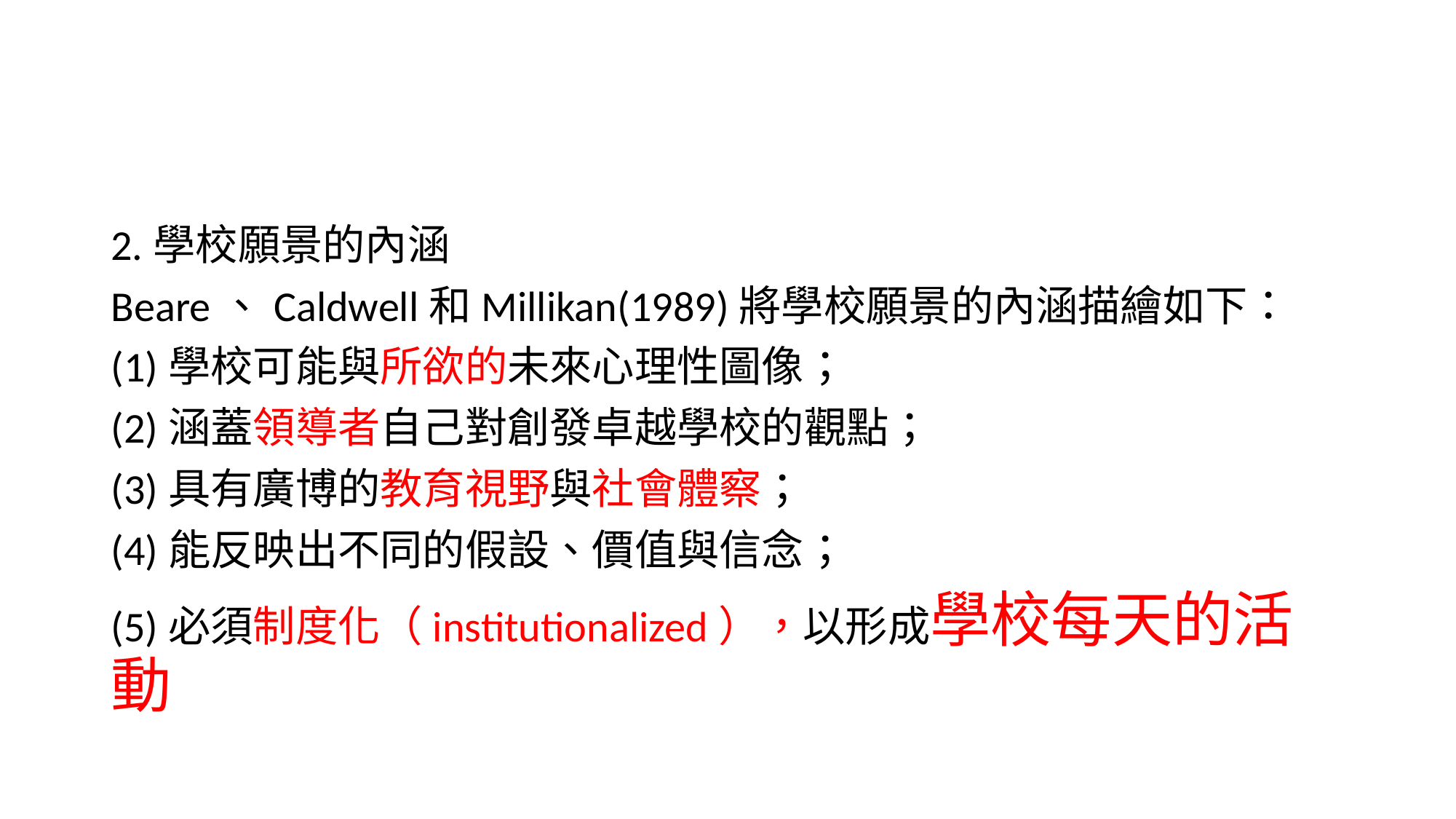

#
2.學校願景的內涵
Beare、Caldwell和Millikan(1989)將學校願景的內涵描繪如下：
(1)學校可能與所欲的未來心理性圖像；
(2)涵蓋領導者自己對創發卓越學校的觀點；
(3)具有廣博的教育視野與社會體察；
(4)能反映出不同的假設、價值與信念；
(5)必須制度化（institutionalized），以形成學校每天的活動